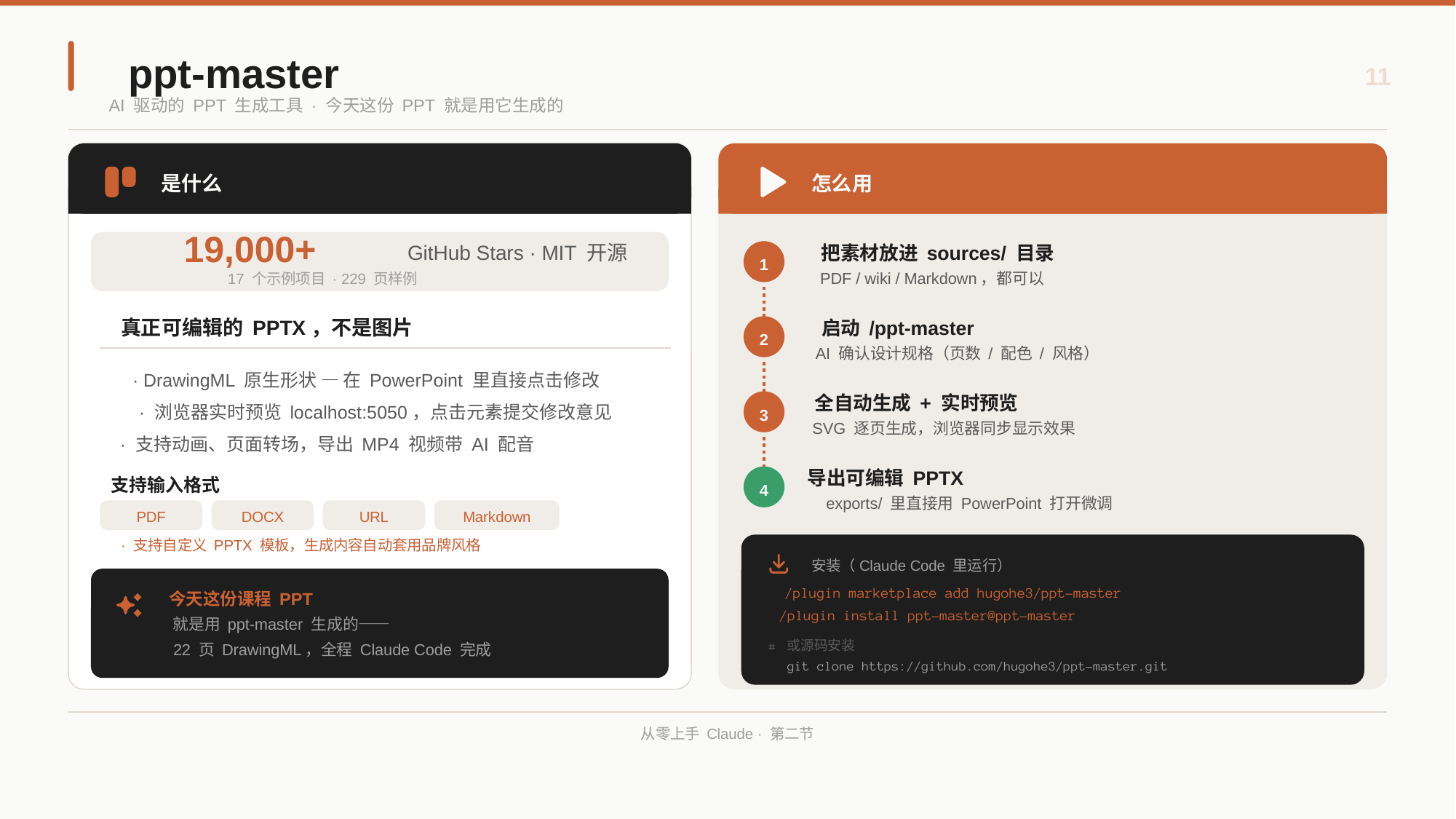

ppt-master
11
AI 驱动的 PPT 生成工具 · 今天这份 PPT 就是用它生成的

是什么
怎么用

19,000+

GitHub Stars · MIT 开源
把素材放进 sources/ 目录

1
PDF / wiki / Markdown，都可以
17 个示例项目 · 229 页样例

真正可编辑的 PPTX，不是图片
启动 /ppt-master

2
AI 确认设计规格（页数 / 配色 / 风格）

· DrawingML 原生形状 — 在 PowerPoint 里直接点击修改
全自动生成 + 实时预览

· 浏览器实时预览 localhost:5050，点击元素提交修改意见
3
SVG 逐页生成，浏览器同步显示效果
· 支持动画、页面转场，导出 MP4 视频带 AI 配音

导出可编辑 PPTX

支持输入格式
4
exports/ 里直接用 PowerPoint 打开微调

PDF
DOCX
URL
Markdown

· 支持自定义 PPTX 模板，生成内容自动套用品牌风格

安装（Claude Code 里运行）

/plugin marketplace add hugohe3/ppt-master
今天这份课程 PPT

/plugin install ppt-master@ppt-master
就是用 ppt-master 生成的——
# 或源码安装
22 页 DrawingML，全程 Claude Code 完成
git clone https://github.com/hugohe3/ppt-master.git

从零上手 Claude · 第二节